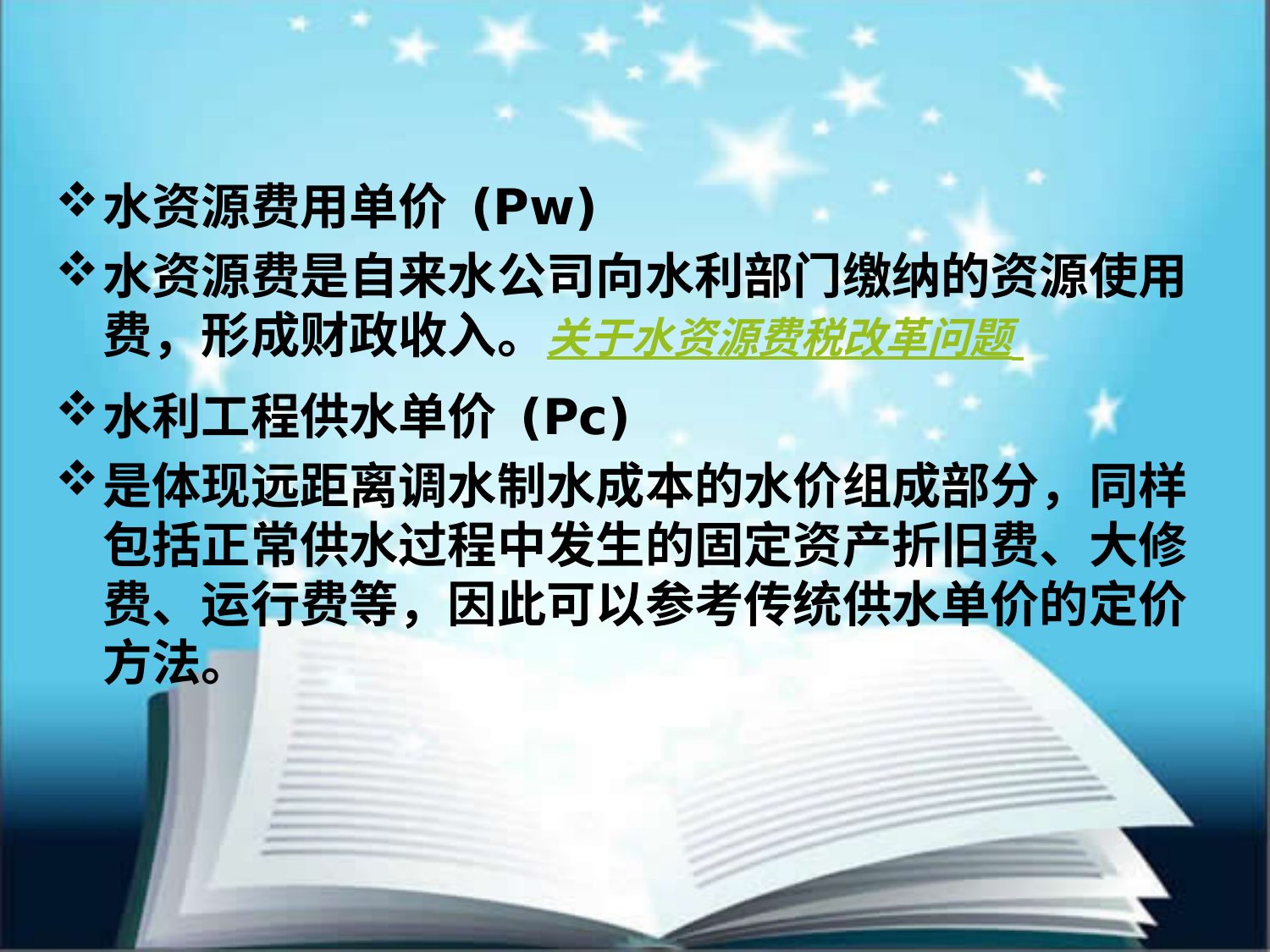

#
水资源费用单价 (Pw)
水资源费是自来水公司向水利部门缴纳的资源使用费，形成财政收入。关于水资源费税改革问题
水利工程供水单价 (Pc)
是体现远距离调水制水成本的水价组成部分，同样包括正常供水过程中发生的固定资产折旧费、大修费、运行费等，因此可以参考传统供水单价的定价方法。